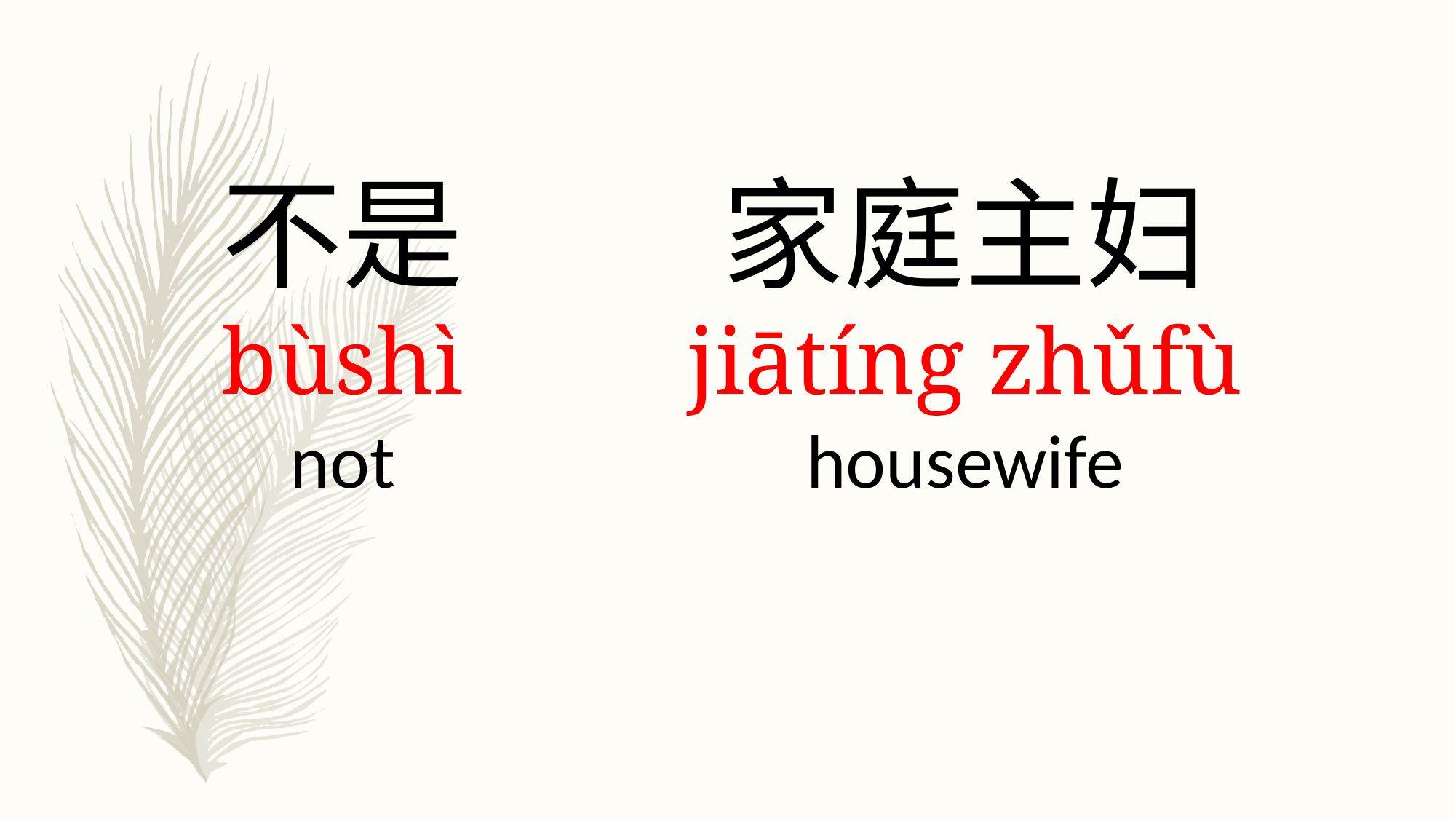

不是
bùshì
not
家庭主妇
jiātíng zhǔfù
housewife